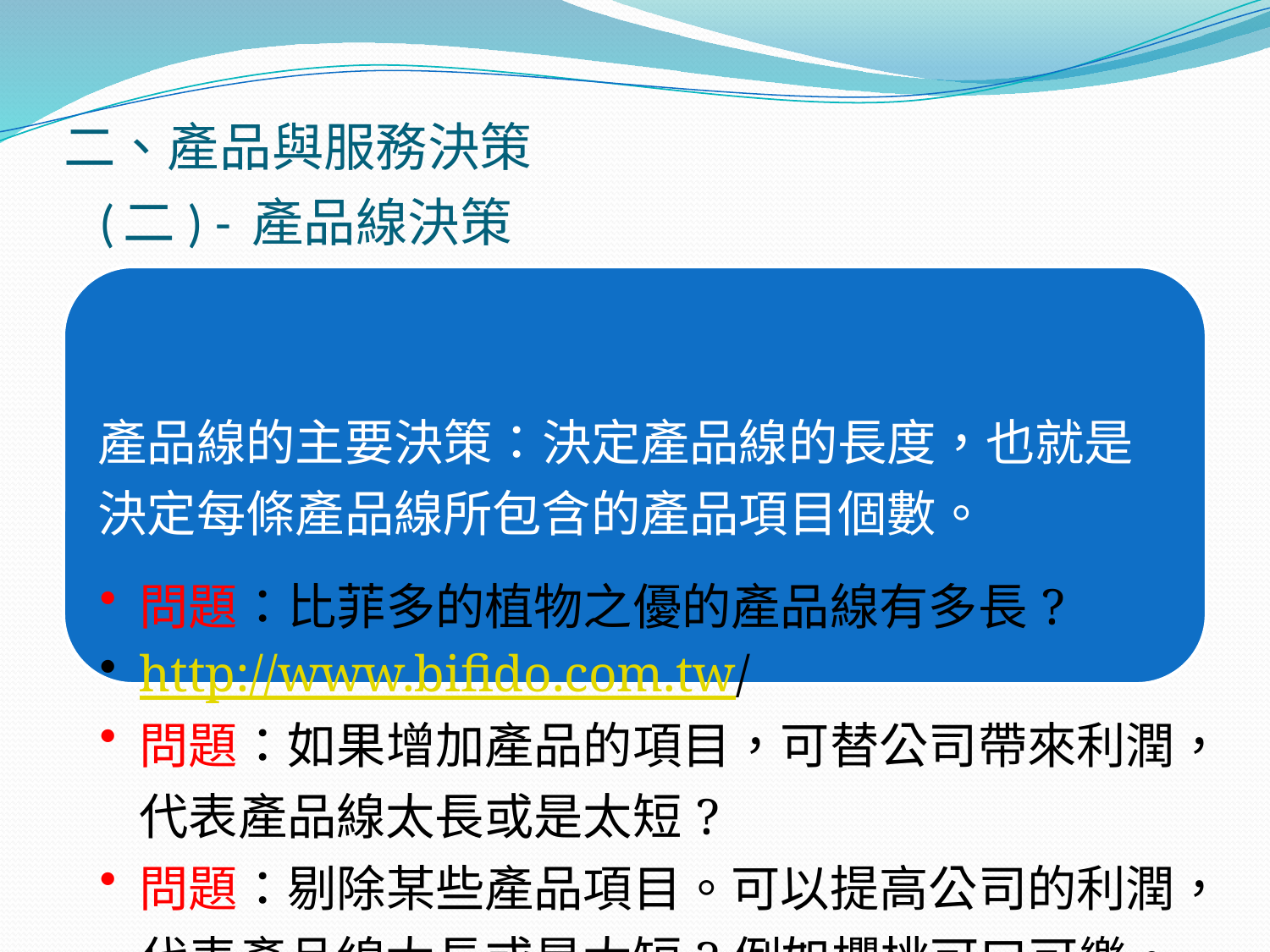

# 二、產品與服務決策 (二) - 產品線決策
產品線的主要決策：決定產品線的長度，也就是決定每條產品線所包含的產品項目個數。
問題：比菲多的植物之優的產品線有多長?
問題：如果增加產品的項目，可替公司帶來利潤，代表產品線太長或是太短?
http://www.bifido.com.tw/